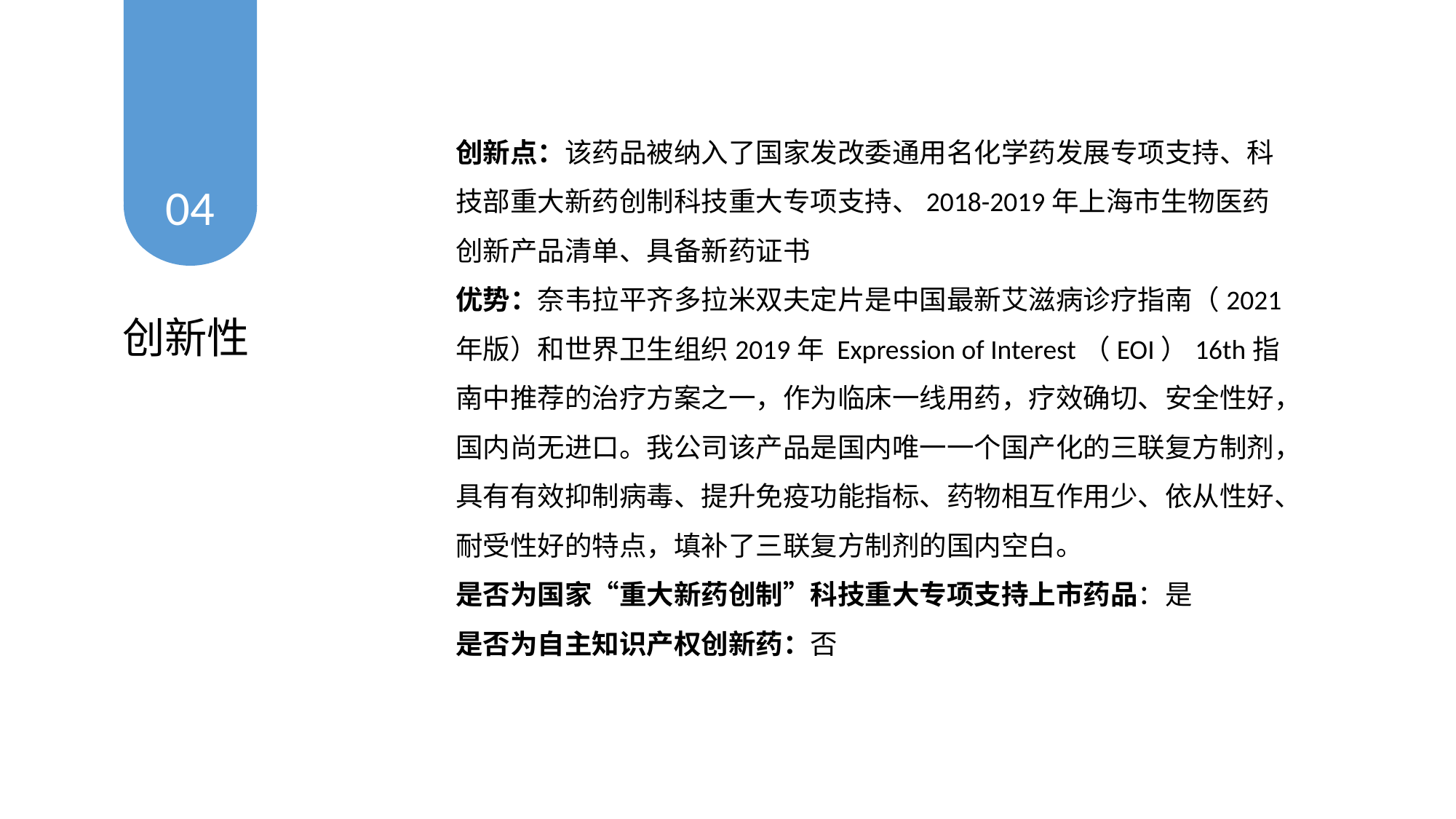

创新点：该药品被纳入了国家发改委通用名化学药发展专项支持、科技部重大新药创制科技重大专项支持、2018-2019年上海市生物医药创新产品清单、具备新药证书
优势：奈韦拉平齐多拉米双夫定片是中国最新艾滋病诊疗指南（2021年版）和世界卫生组织2019年 Expression of Interest（EOI）16th指南中推荐的治疗方案之一，作为临床一线用药，疗效确切、安全性好，国内尚无进口。我公司该产品是国内唯一一个国产化的三联复方制剂，具有有效抑制病毒、提升免疫功能指标、药物相互作用少、依从性好、耐受性好的特点，填补了三联复方制剂的国内空白。
是否为国家“重大新药创制”科技重大专项支持上市药品：是
是否为自主知识产权创新药：否
04
创新性